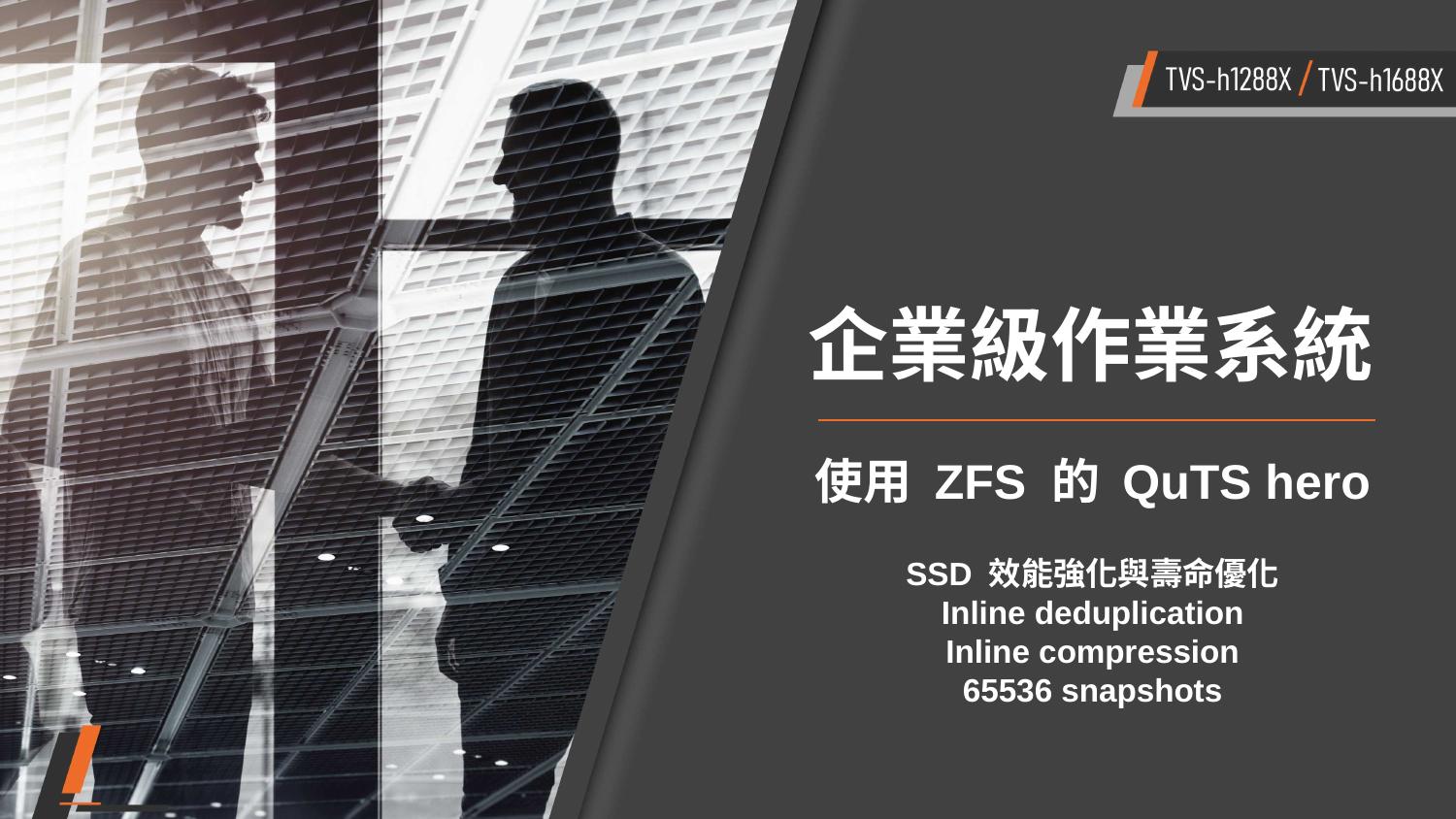

企業級作業系統
使用 ZFS 的 QuTS hero
SSD 效能強化與壽命優化
Inline deduplication
Inline compression
65536 snapshots